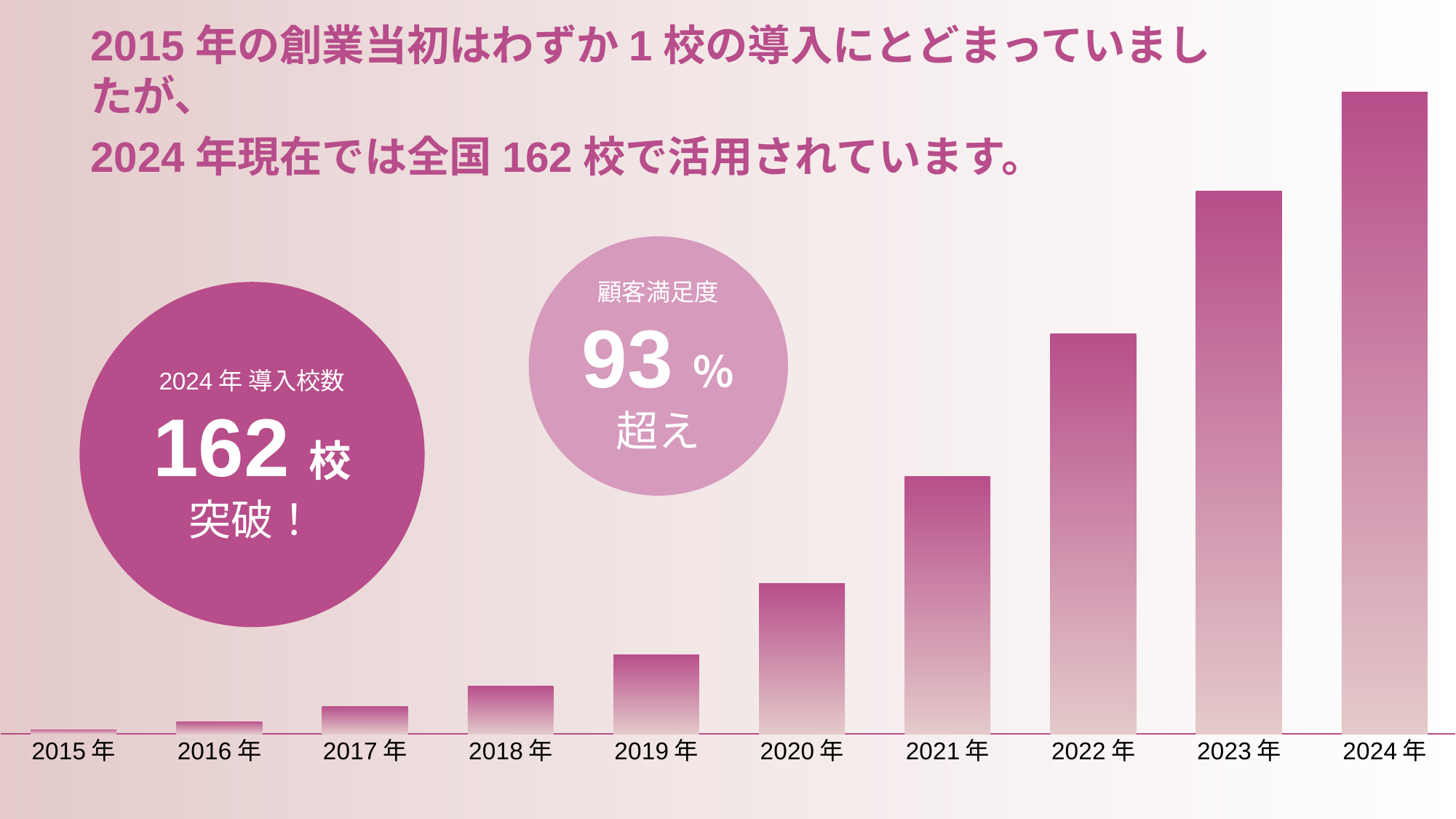

### Chart

| Category | 系列 1 |
|---|---|
| 2015年 | 1.0 |
| 2016年 | 3.0 |
| 2017年 | 7.0 |
| 2018年 | 12.0 |
| 2019年 | 20.0 |
| 2020年 | 38.0 |
| 2021年 | 65.0 |
| 2022年 | 101.0 |
| 2023年 | 137.0 |
| 2024年 | 162.0 |
2015年の創業当初はわずか1校の導入にとどまっていましたが、
2024年現在では全国162校で活用されています。
顧客満足度
93％
超え
2024年 導入校数
162校
突破！